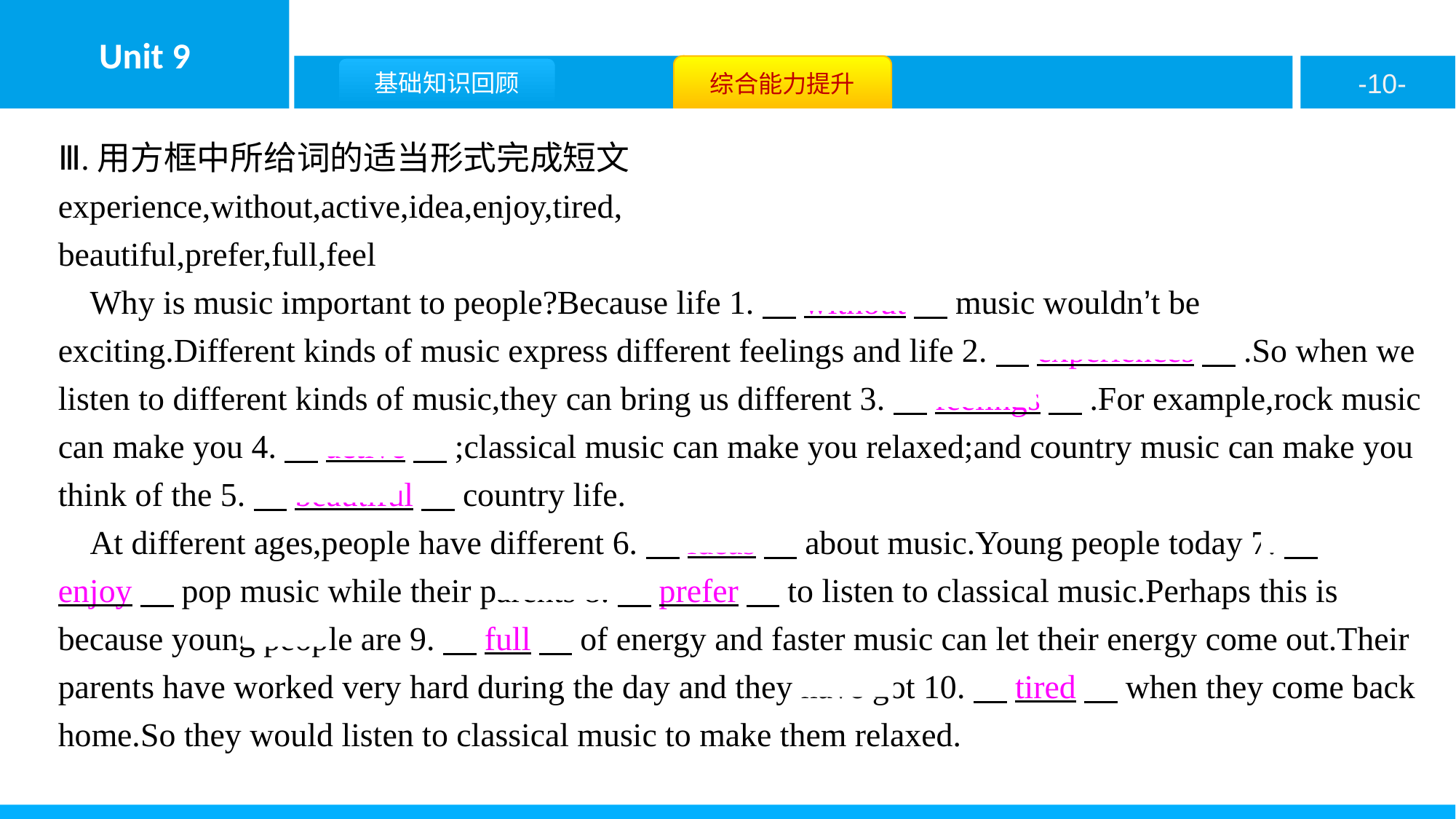

Ⅲ.用方框中所给词的适当形式完成短文
experience,without,active,idea,enjoy,tired,
beautiful,prefer,full,feel
Why is music important to people?Because life 1.　without　music wouldn’t be exciting.Different kinds of music express different feelings and life 2.　experiences　.So when we listen to different kinds of music,they can bring us different 3.　feelings　.For example,rock music can make you 4.　active　;classical music can make you relaxed;and country music can make you think of the 5.　beautiful　country life.
At different ages,people have different 6.　ideas　about music.Young people today 7.　enjoy　pop music while their parents 8.　prefer　to listen to classical music.Perhaps this is because young people are 9.　full　of energy and faster music can let their energy come out.Their parents have worked very hard during the day and they have got 10.　tired　when they come back home.So they would listen to classical music to make them relaxed.